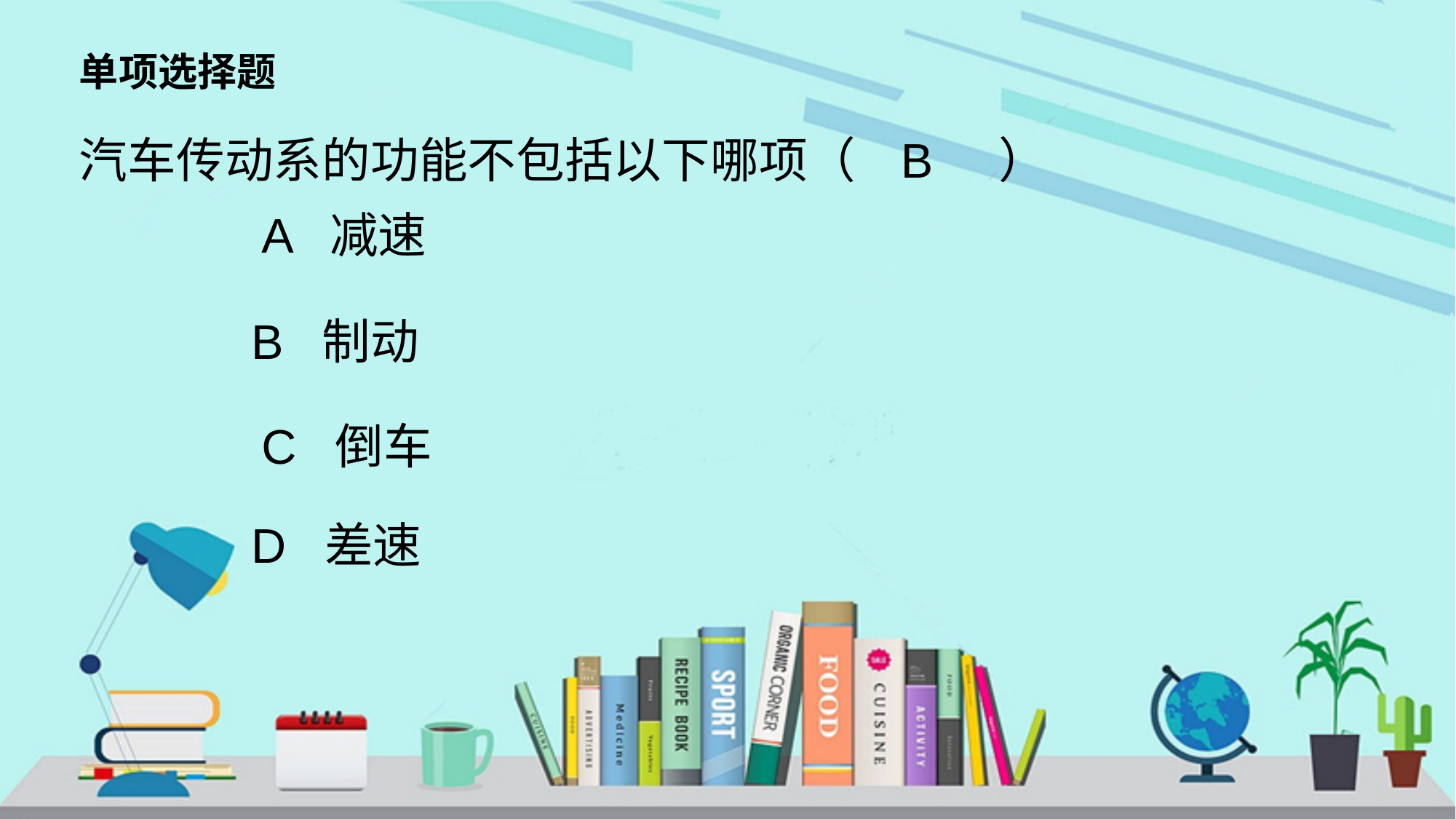

单项选择题
汽车传动系的功能不包括以下哪项（   B    ）
A  减速
B  制动
C  倒车
D  差速